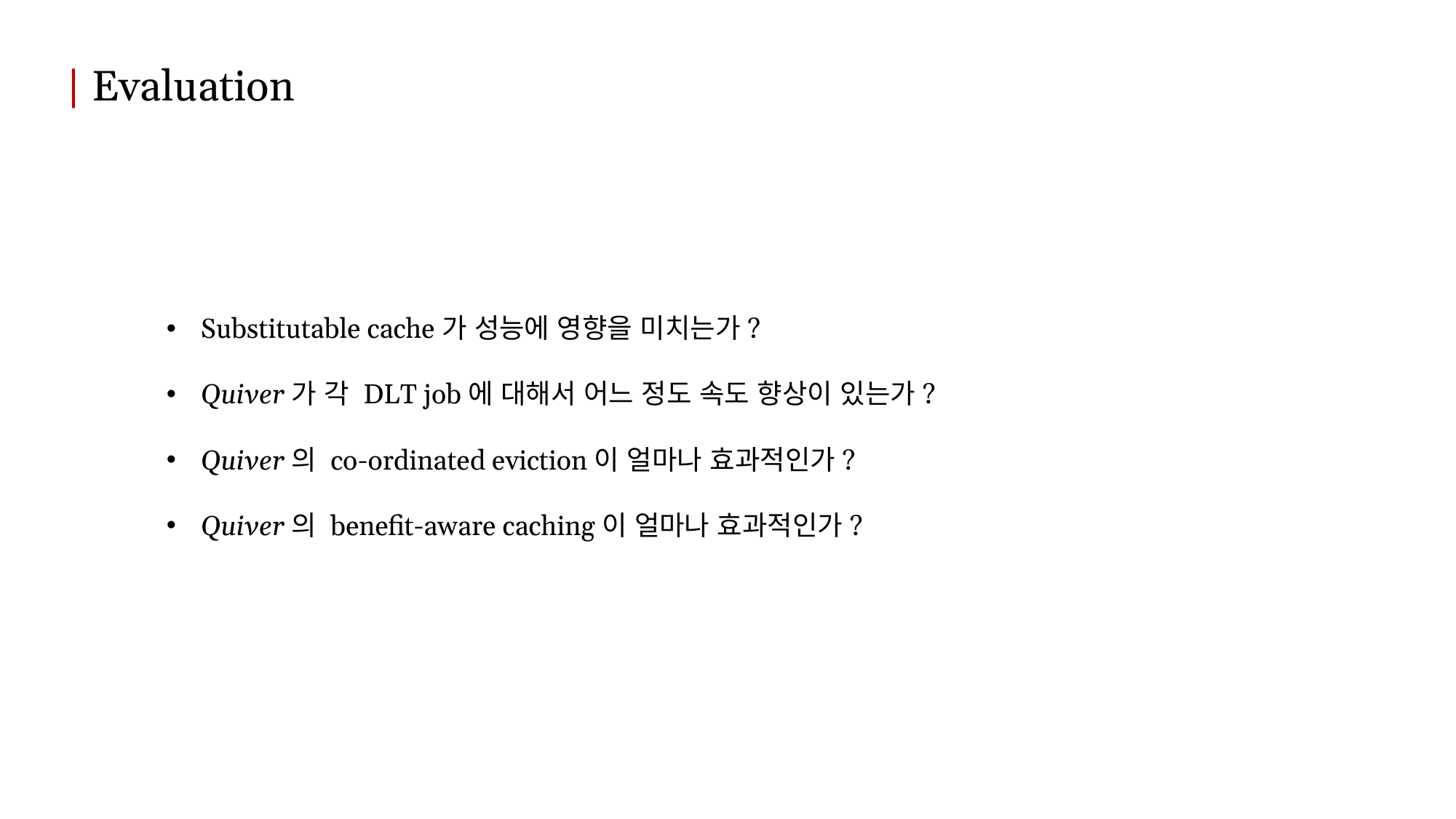

| Evaluation
Substitutable cache가 성능에 영향을 미치는가?
Quiver가 각 DLT job에 대해서 어느 정도 속도 향상이 있는가?
Quiver의 co-ordinated eviction이 얼마나 효과적인가?
Quiver의 benefit-aware caching이 얼마나 효과적인가?